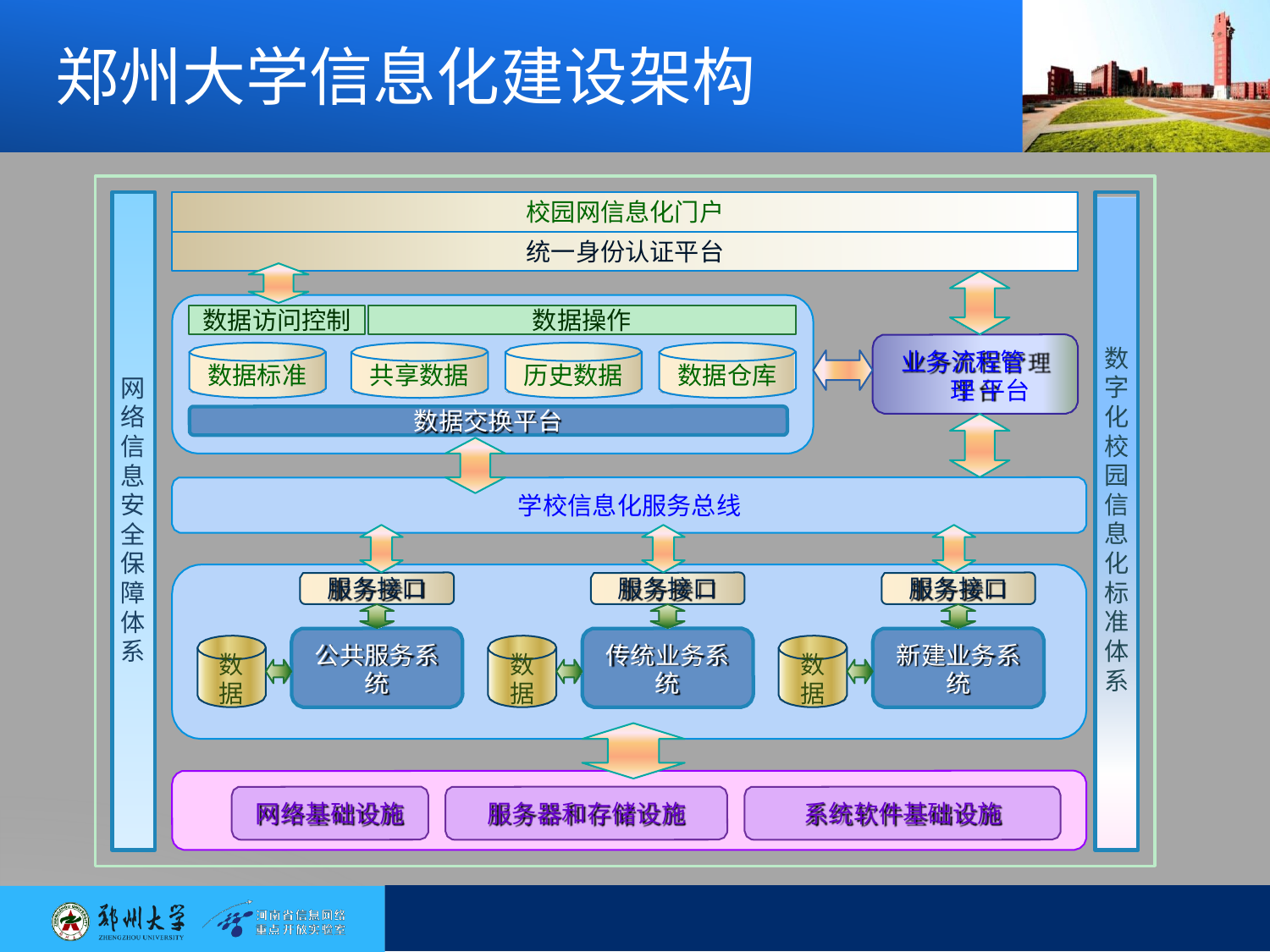

# 郑州大学信息化建设架构

校园网信息化门户

统一身份认证平台

数据访问控制
数据操作

数 字 化 校 园 信 息 化 标 准 体 系
业务流程管理 平台

数据标准
共享数据
历史数据
数据仓库

网 络 信 息 安 全 保 障 体 系

数据交换平台

学校信息化服务总线

服务接口
服务接口
服务接口

公共服务系 统
传统业务系 统
新建业务系 统

数 据
数 据
数 据

网络基础设施
服务器和存储设施
系统软件基础设施